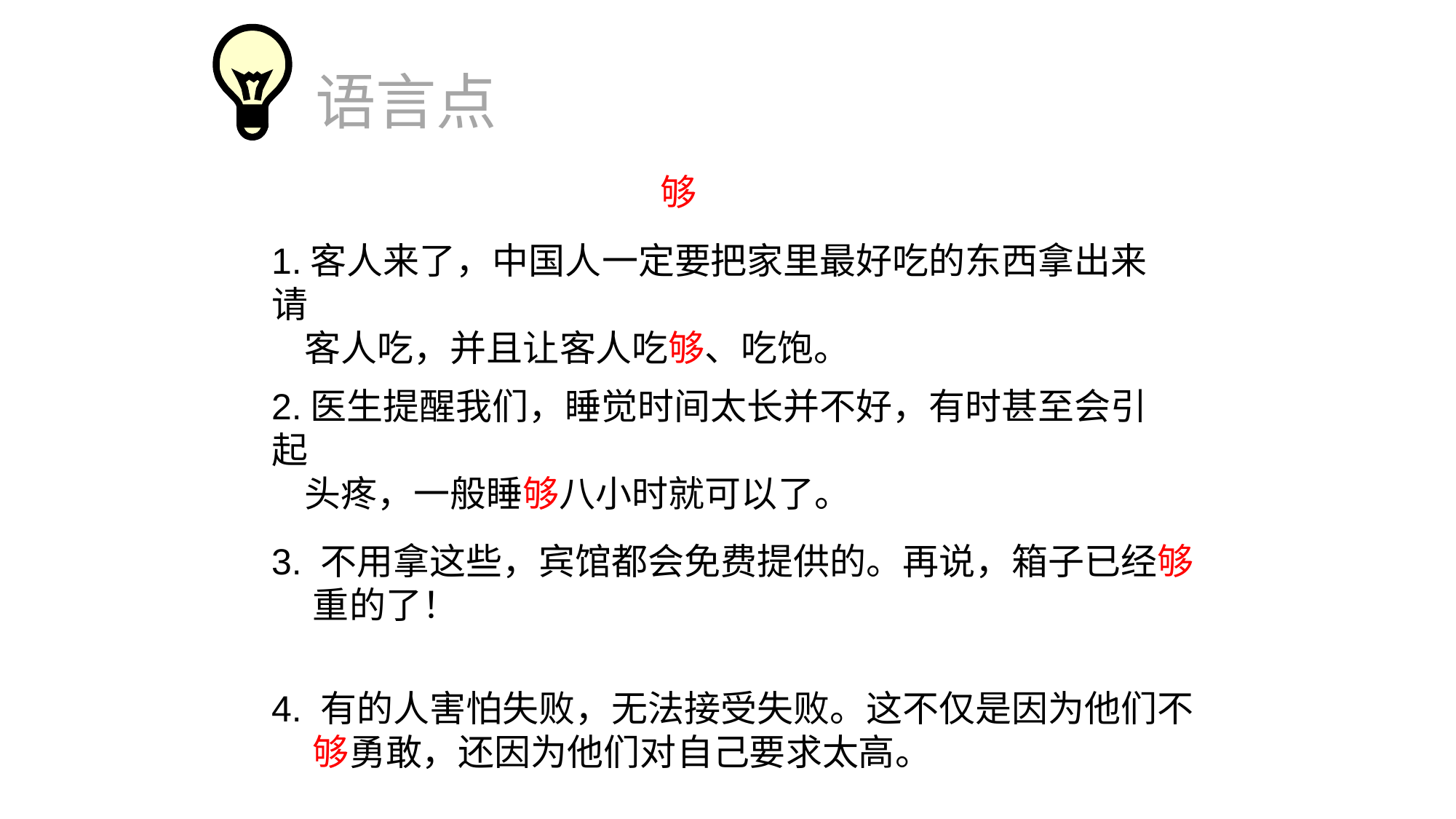

语言点
够
1.客人来了，中国人一定要把家里最好吃的东西拿出来请
   客人吃，并且让客人吃够、吃饱。
2.医生提醒我们，睡觉时间太长并不好，有时甚至会引起
   头疼，一般睡够八小时就可以了。
3. 不用拿这些，宾馆都会免费提供的。再说，箱子已经够
    重的了！
4. 有的人害怕失败，无法接受失败。这不仅是因为他们不
    够勇敢，还因为他们对自己要求太高。